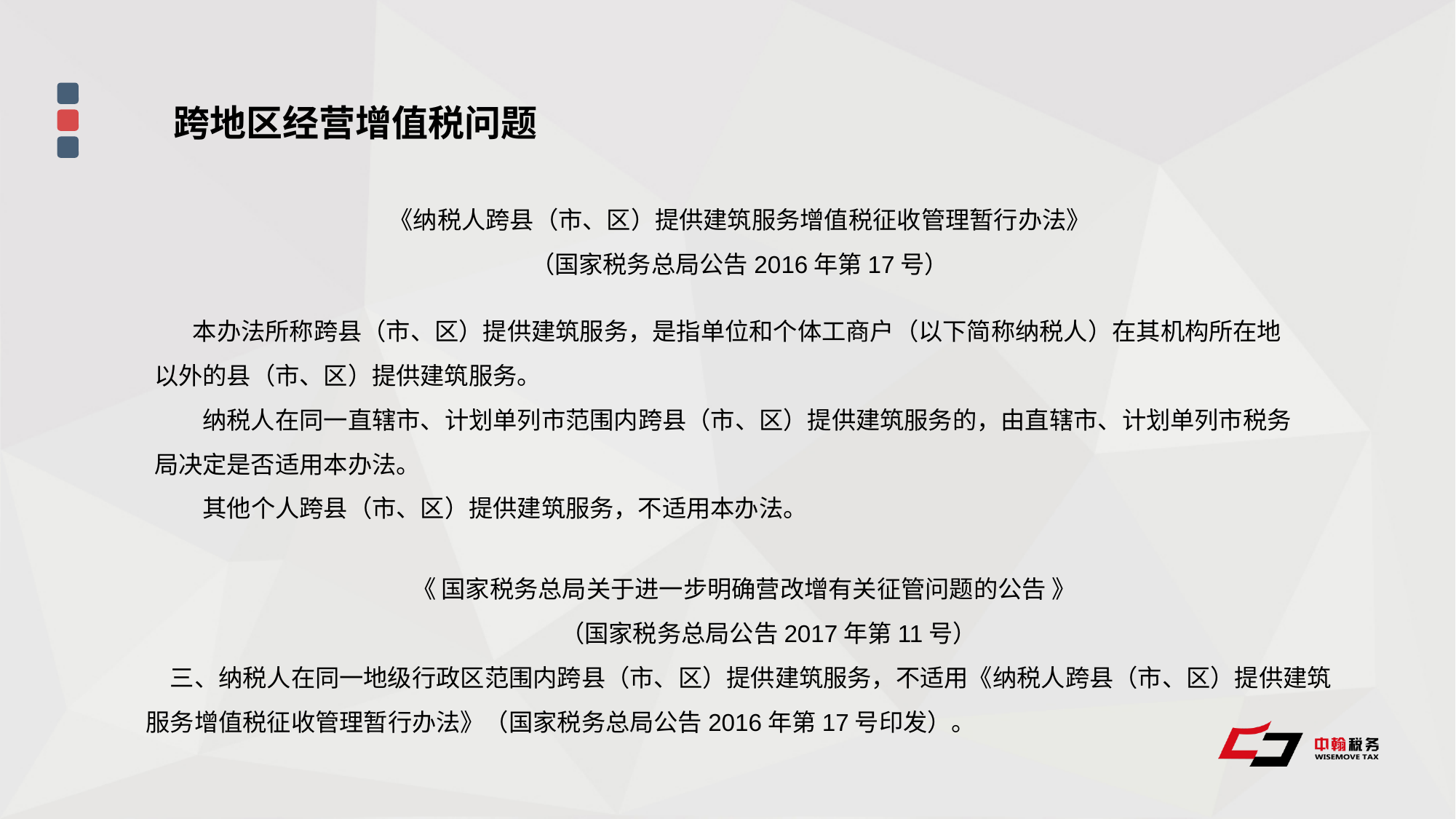

跨地区经营增值税问题
《纳税人跨县（市、区）提供建筑服务增值税征收管理暂行办法》
（国家税务总局公告2016年第17号）
      本办法所称跨县（市、区）提供建筑服务，是指单位和个体工商户（以下简称纳税人）在其机构所在地以外的县（市、区）提供建筑服务。
　　纳税人在同一直辖市、计划单列市范围内跨县（市、区）提供建筑服务的，由直辖市、计划单列市税务局决定是否适用本办法。
　　其他个人跨县（市、区）提供建筑服务，不适用本办法。
《 国家税务总局关于进一步明确营改增有关征管问题的公告 》
        （国家税务总局公告2017年第11号）
　三、纳税人在同一地级行政区范围内跨县（市、区）提供建筑服务，不适用《纳税人跨县（市、区）提供建筑服务增值税征收管理暂行办法》（国家税务总局公告2016年第17号印发）。